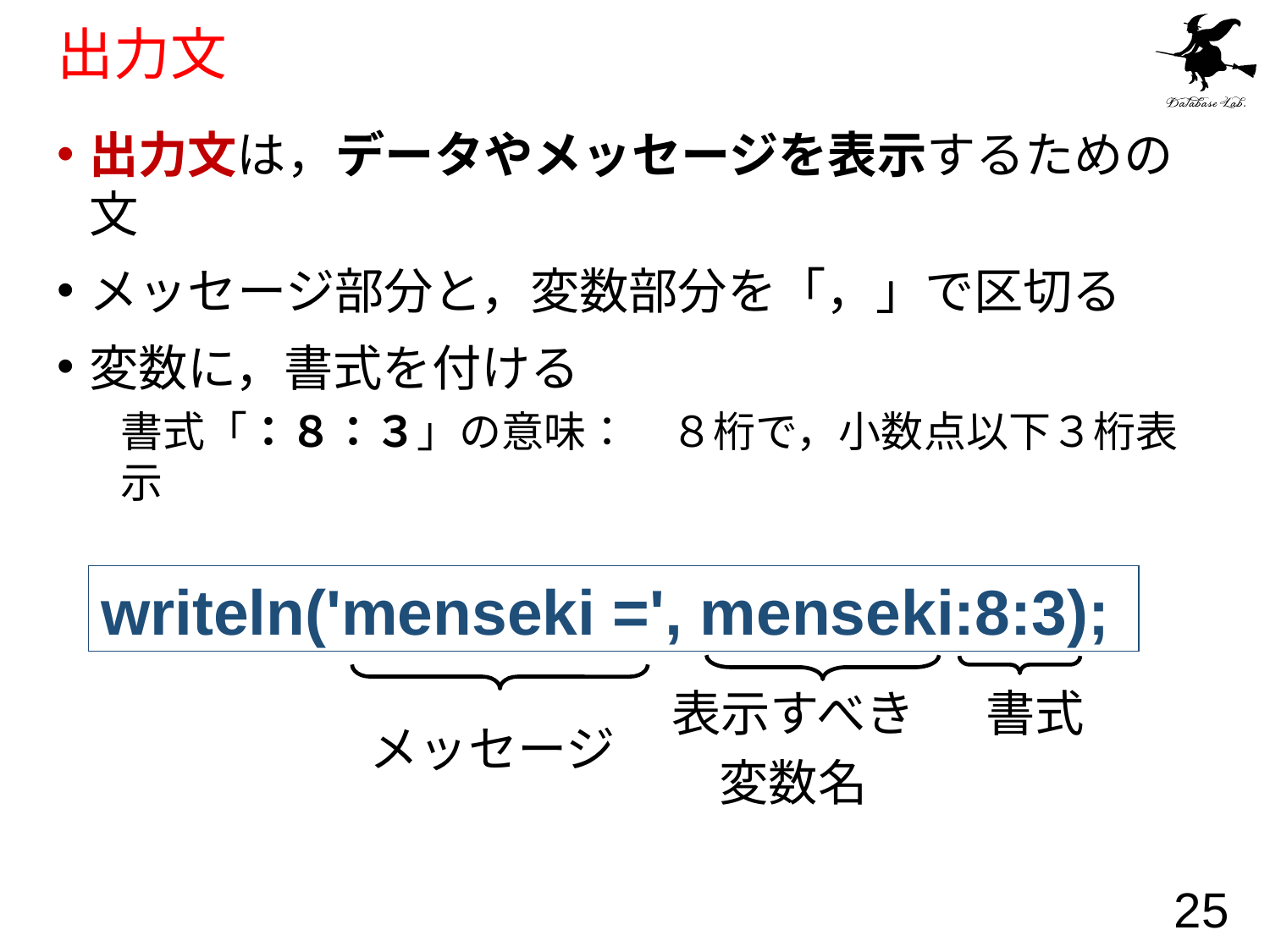

# 出力文
出力文は，データやメッセージを表示するための文
メッセージ部分と，変数部分を「，」で区切る
変数に，書式を付ける
書式「：８：３」の意味：　８桁で，小数点以下３桁表示

writeln('menseki =', menseki:8:3);

書式
表示すべき
変数名
メッセージ
25